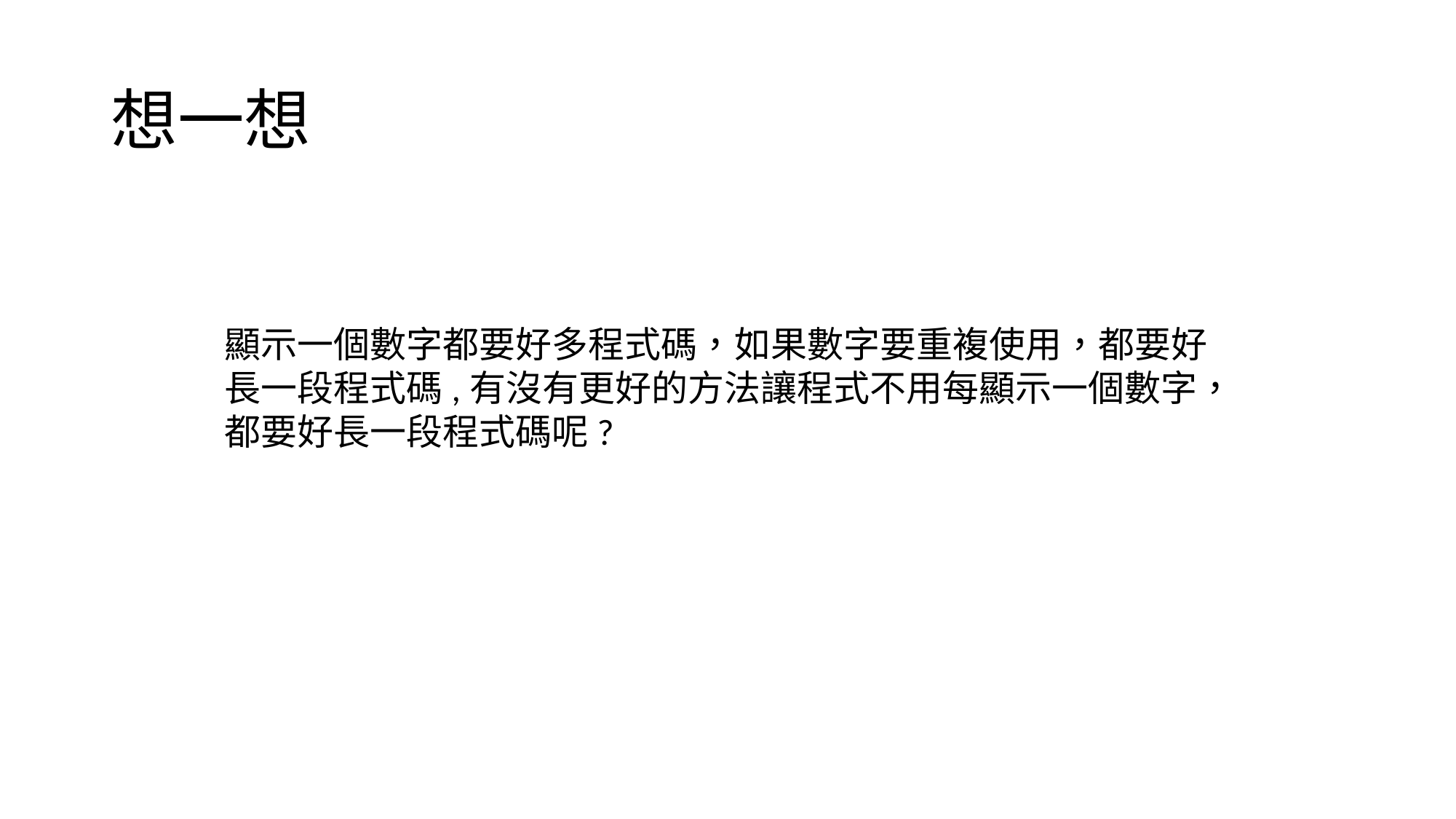

# 想一想
顯示一個數字都要好多程式碼，如果數字要重複使用，都要好長一段程式碼,有沒有更好的方法讓程式不用每顯示一個數字，都要好長一段程式碼呢?